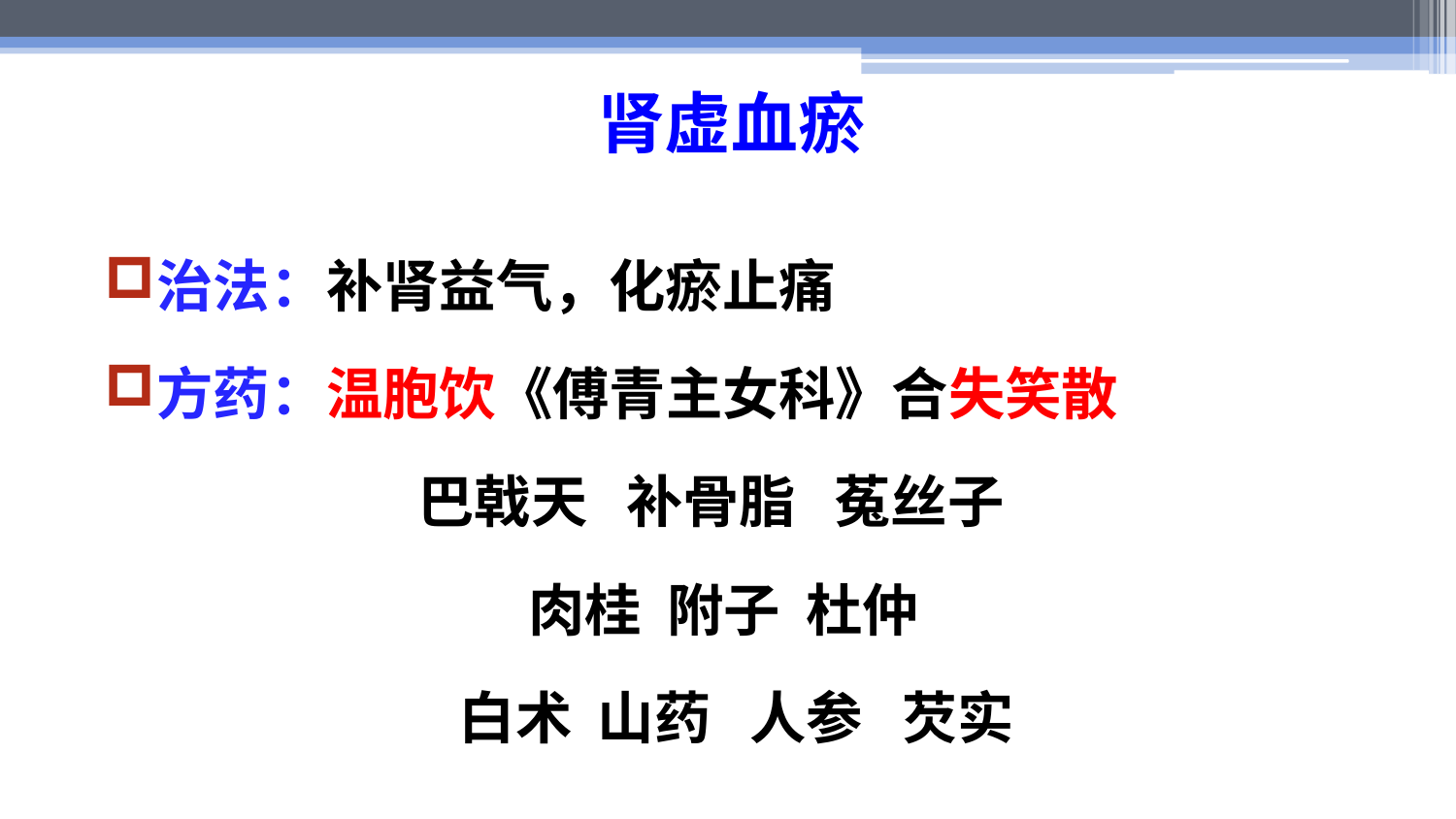

# 肾虚血瘀
治法：补肾益气，化瘀止痛
方药：温胞饮《傅青主女科》合失笑散
巴戟天   补骨脂   菟丝子
肉桂  附子  杜仲
白术  山药   人参   芡实